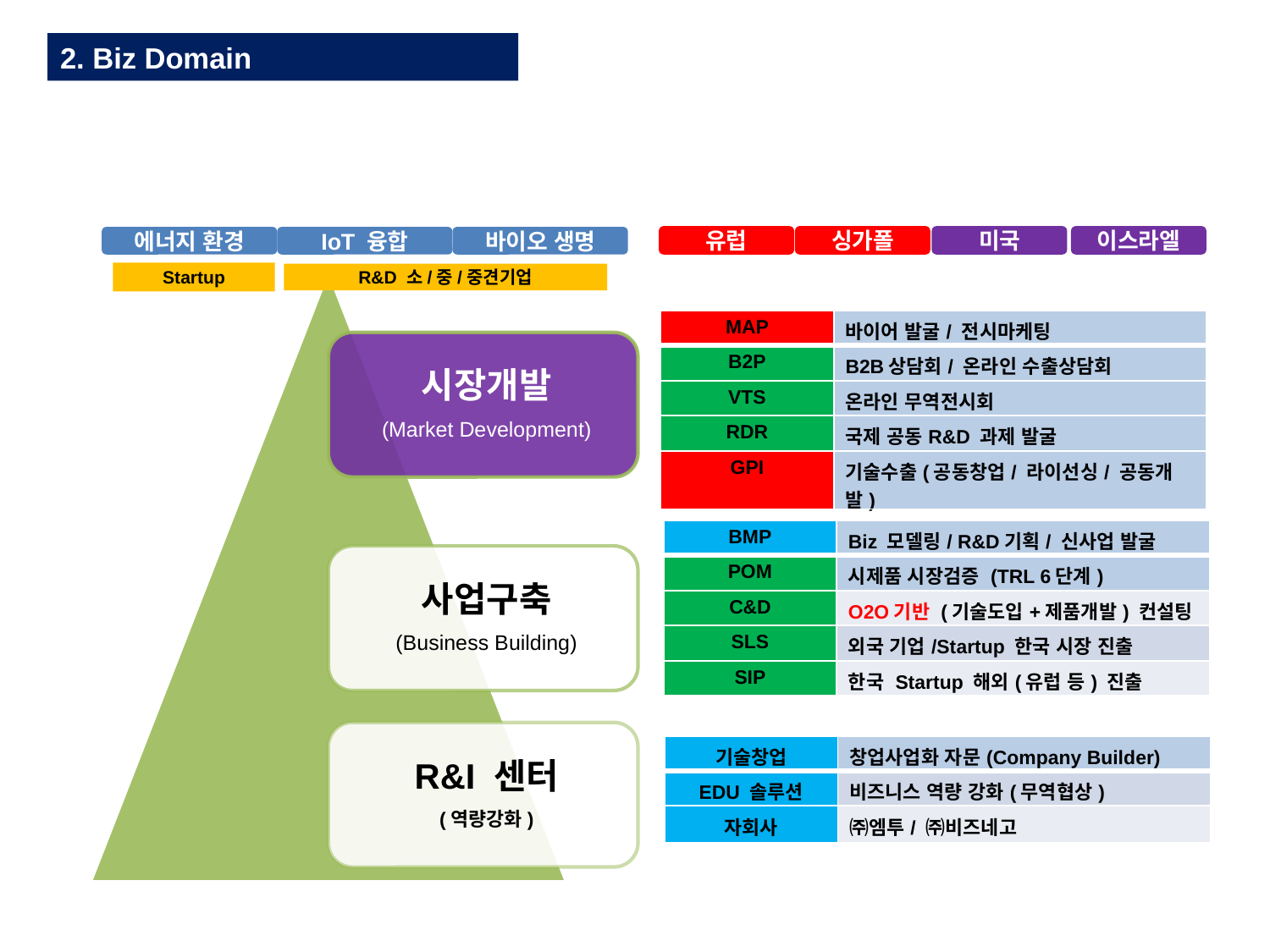

2. Biz Domain
유럽
싱가폴
미국
이스라엘
에너지 환경
IoT 융합
바이오 생명
Startup
R&D 소/중/중견기업
시장개발
(Market Development)
사업구축
(Business Building)
R&I 센터
(역량강화)
| MAP | 바이어 발굴/ 전시마케팅 |
| --- | --- |
| B2P | B2B상담회/ 온라인 수출상담회 |
| VTS | 온라인 무역전시회 |
| RDR | 국제 공동R&D 과제 발굴 |
| GPI | 기술수출(공동창업/ 라이선싱/ 공동개발) |
| BMP | Biz 모델링/ R&D기획/ 신사업 발굴 |
| --- | --- |
| POM | 시제품 시장검증 (TRL 6단계) |
| C&D | O2O기반 (기술도입+제품개발) 컨설팅 |
| SLS | 외국 기업/Startup 한국 시장 진출 |
| SIP | 한국 Startup 해외(유럽 등) 진출 |
| 기술창업 | 창업사업화 자문(Company Builder) |
| --- | --- |
| EDU 솔루션 | 비즈니스 역량 강화(무역협상) |
| 자회사 | ㈜엠투/ ㈜비즈네고 |